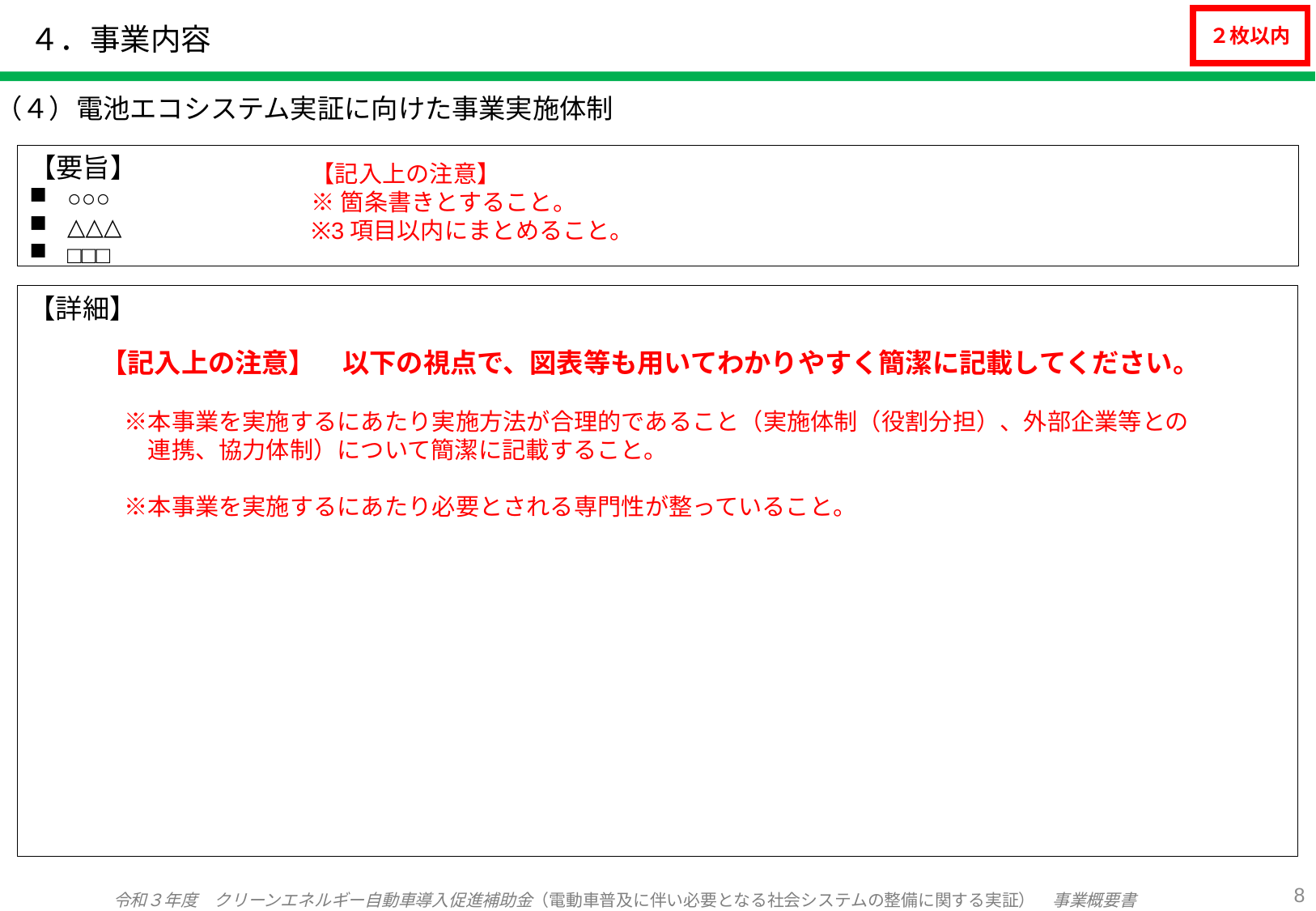

# ４．事業内容
２枚以内
（４）電池エコシステム実証に向けた事業実施体制
【要旨】
○○○
△△△
□□□
【記入上の注意】
※箇条書きとすること。
※3項目以内にまとめること。
【詳細】
【記入上の注意】　以下の視点で、図表等も用いてわかりやすく簡潔に記載してください。

　※本事業を実施するにあたり実施方法が合理的であること（実施体制（役割分担）、外部企業等との
　　連携、協力体制）について簡潔に記載すること。

　※本事業を実施するにあたり必要とされる専門性が整っていること。
8